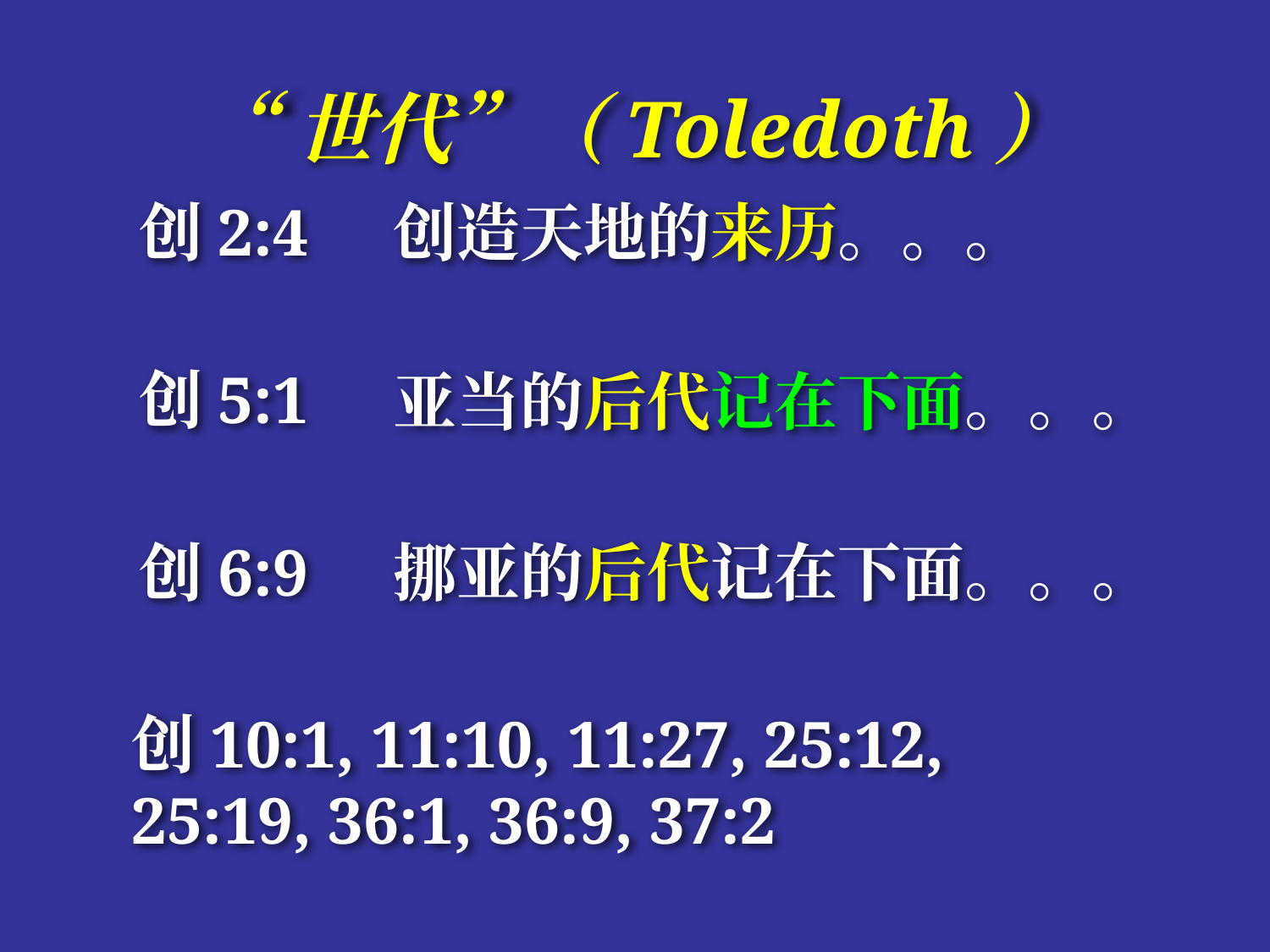

Toledoth examples NAS
“世代”（Toledoth）
创2:4
创造天地的来历。。。
创5:1
亚当的后代记在下面。。。
创6:9
挪亚的后代记在下面。。。
创10:1, 11:10, 11:27, 25:12, 25:19, 36:1, 36:9, 37:2